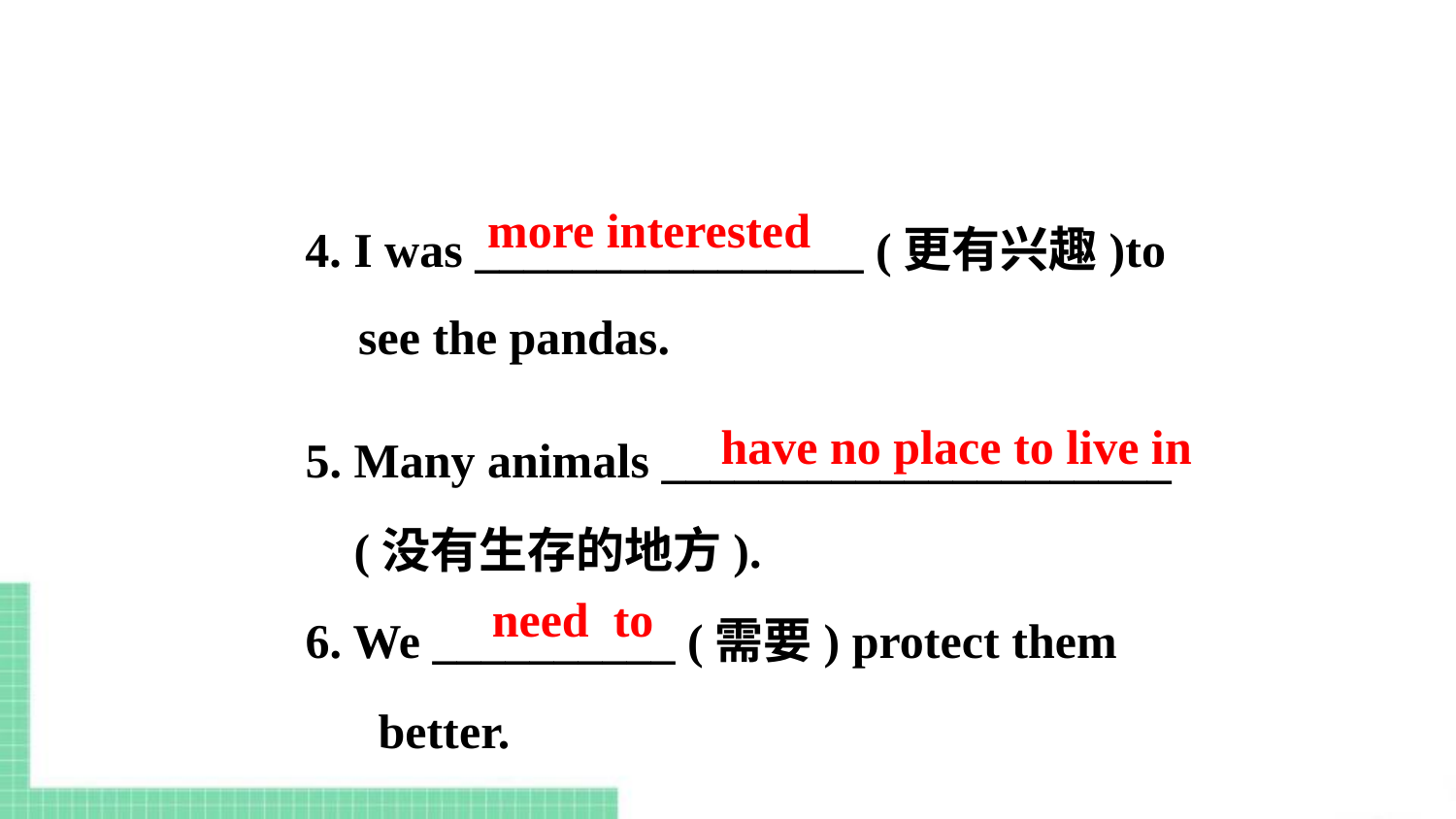

4. I was ________________ (更有兴趣)to see the pandas.
more interested

5. Many animals _____________________
    (没有生存的地方).
6. We __________ (需要) protect them
      better.
have no place to live in
need  to